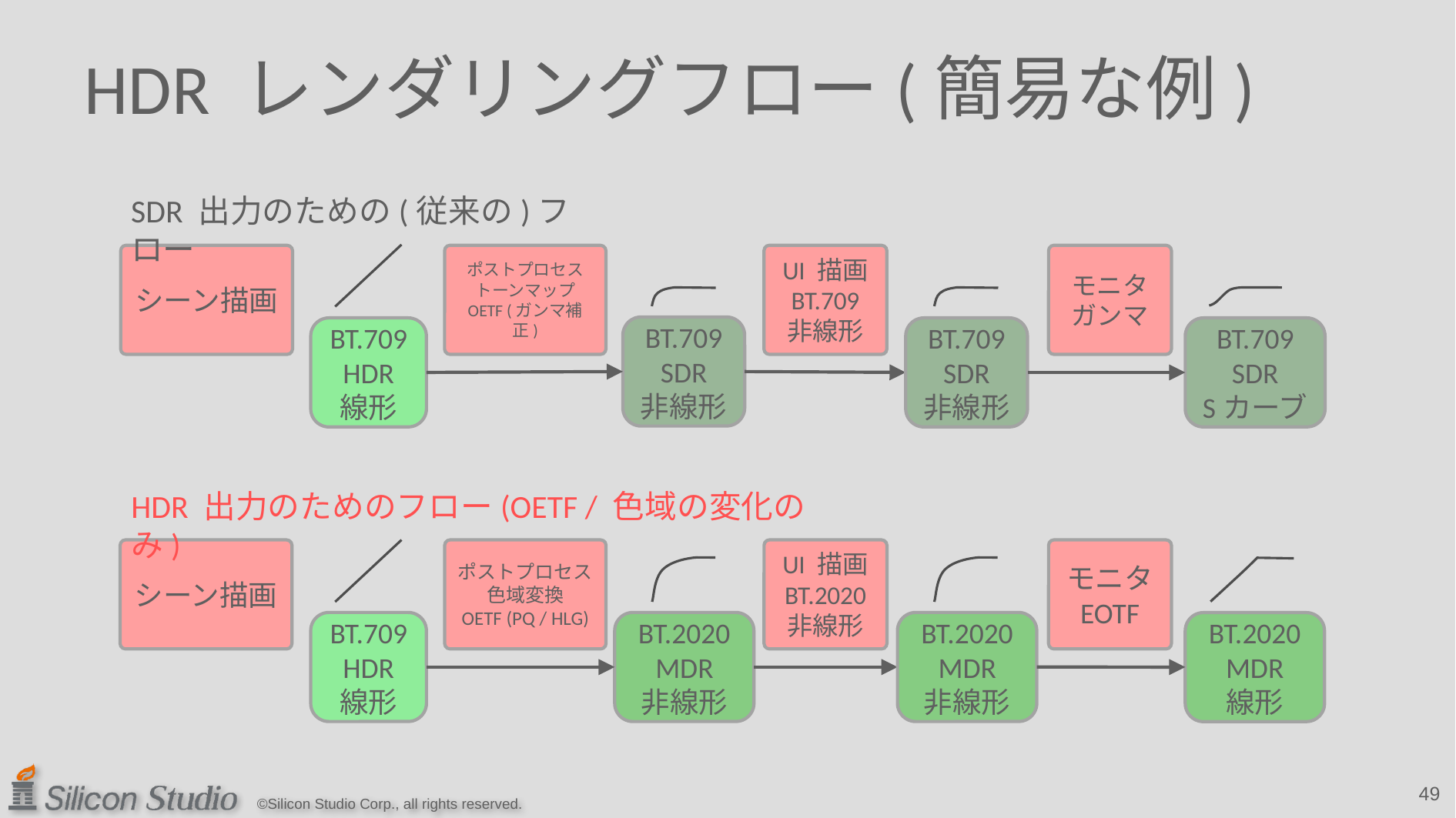

# HDR レンダリングフロー(簡易な例)
SDR 出力のための(従来の)フロー
シーン描画
ポストプロセス
トーンマップ
OETF (ガンマ補正)
UI 描画
BT.709
非線形
BT.709
SDR
非線形
BT.709
HDR
線形
BT.709
SDR
非線形
モニタガンマ

BT.709
SDR
Sカーブ
HDR 出力のためのフロー(OETF / 色域の変化のみ)
シーン描画
ポストプロセス
色域変換
OETF (PQ / HLG)
UI 描画
BT.2020
非線形
BT.709
HDR
線形
BT.2020
MDR
非線形
BT.2020
MDR
非線形
モニタ
EOTF

BT.2020
MDR
線形
49